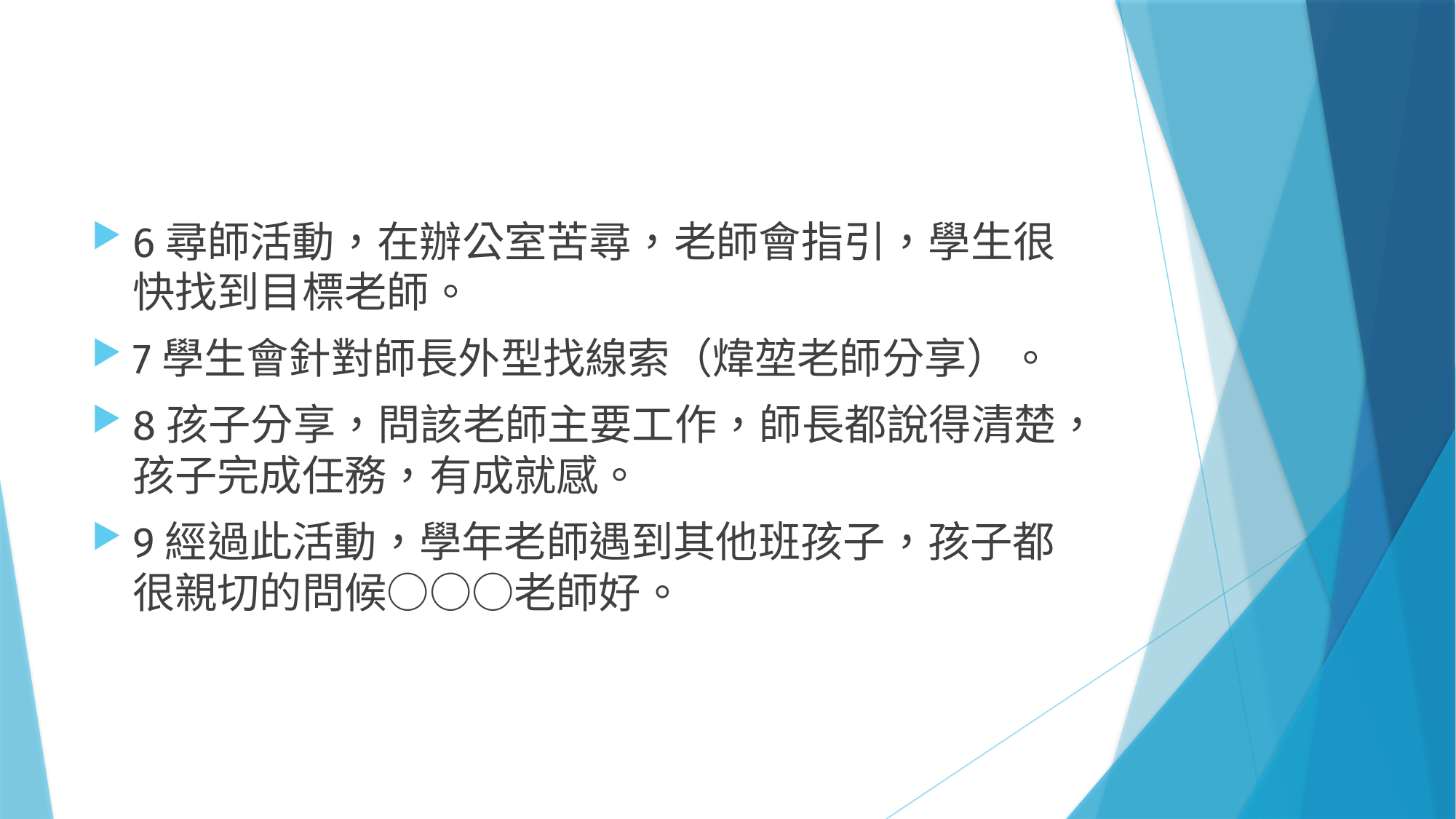

#
6尋師活動，在辦公室苦尋，老師會指引，學生很快找到目標老師。
7學生會針對師長外型找線索（煒堃老師分享）。
8孩子分享，問該老師主要工作，師長都說得清楚，孩子完成任務，有成就感。
9經過此活動，學年老師遇到其他班孩子，孩子都很親切的問候○○○老師好。